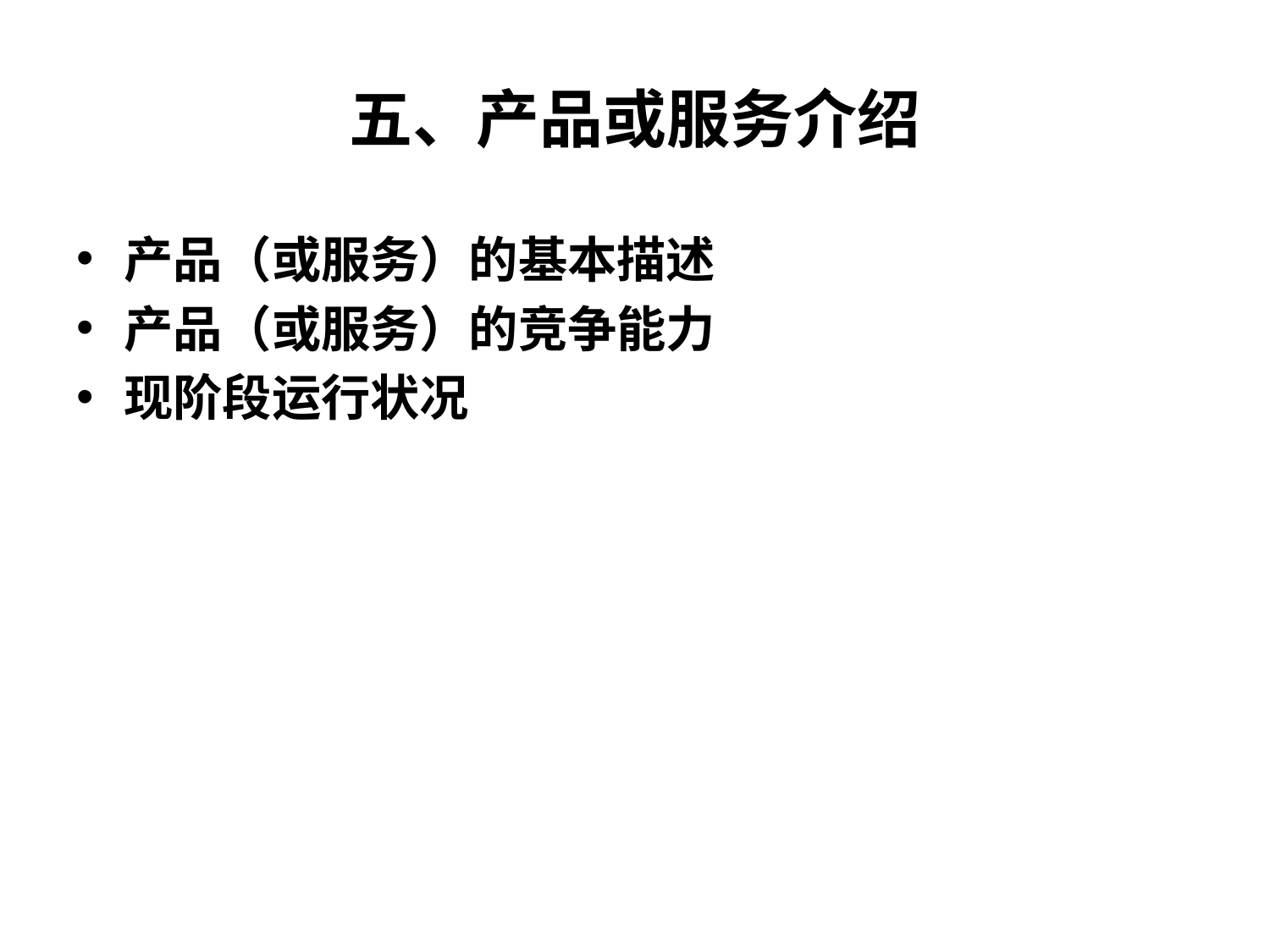

# 五、产品或服务介绍
产品（或服务）的基本描述
产品（或服务）的竞争能力
现阶段运行状况